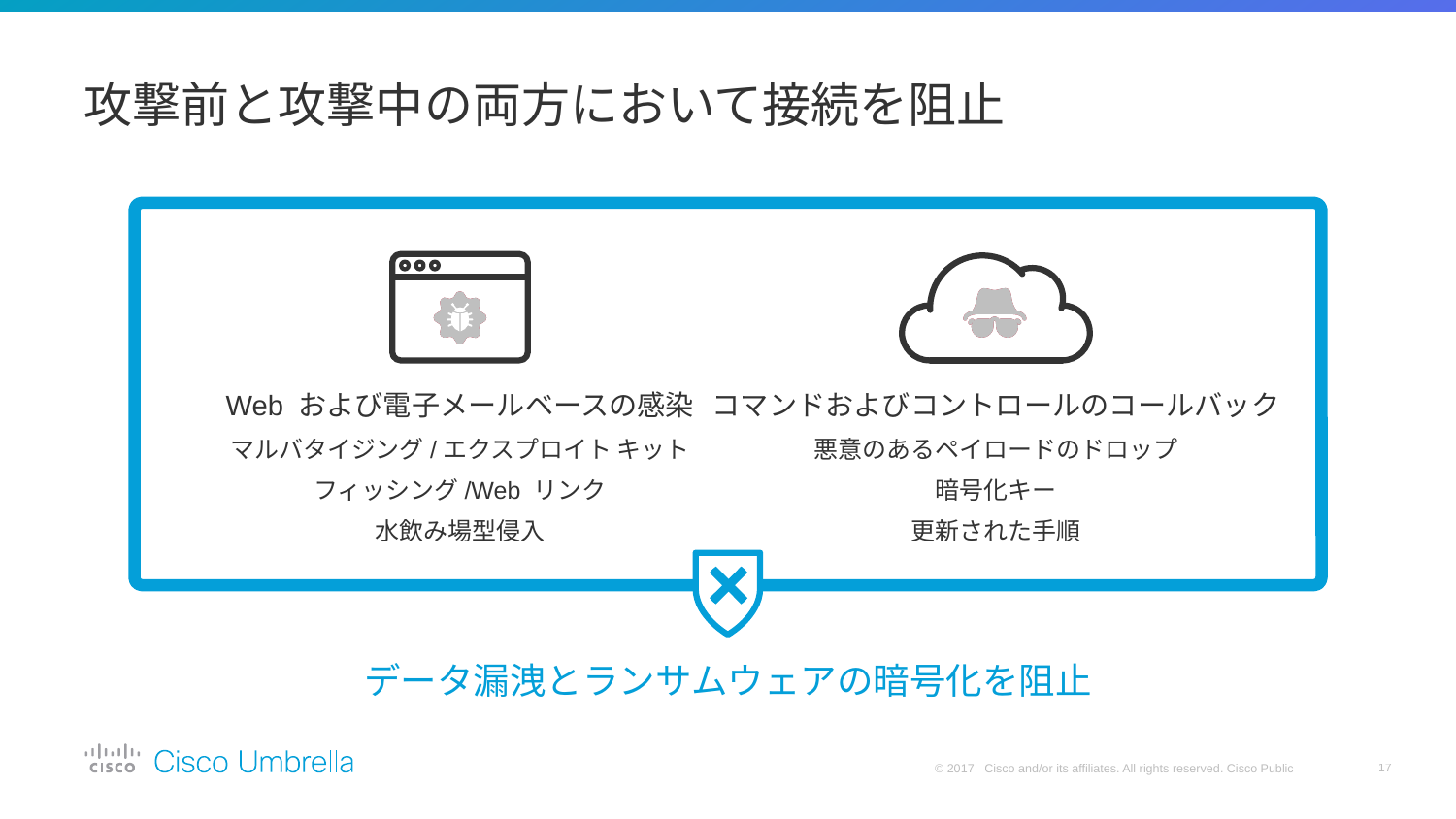

# 攻撃前と攻撃中の両方において接続を阻止

コマンドおよびコントロールのコールバック
悪意のあるペイロードのドロップ
暗号化キー
更新された手順
Web および電子メールベースの感染
マルバタイジング/エクスプロイト キット
フィッシング/Web リンク
水飲み場型侵入

データ漏洩とランサムウェアの暗号化を阻止